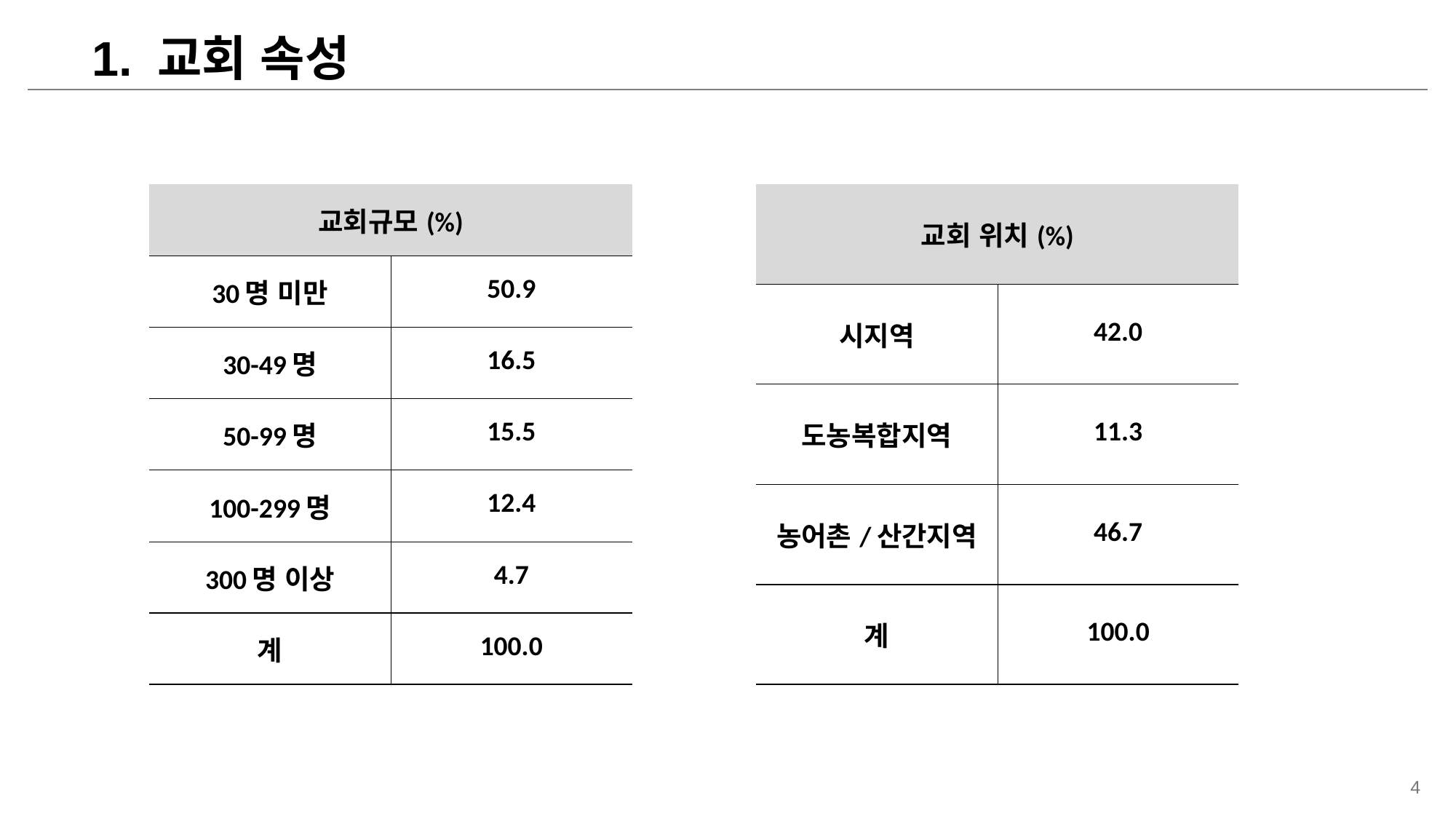

1. 교회 속성
| 교회 위치(%) |  |
| --- | --- |
| 시지역 | 42.0 |
| 도농복합지역 | 11.3 |
| 농어촌/산간지역 | 46.7 |
| 계 | 100.0 |
| 교회규모(%) |  |
| --- | --- |
| 30명 미만 | 50.9 |
| 30-49명 | 16.5 |
| 50-99명 | 15.5 |
| 100-299명 | 12.4 |
| 300명 이상 | 4.7 |
| 계 | 100.0 |